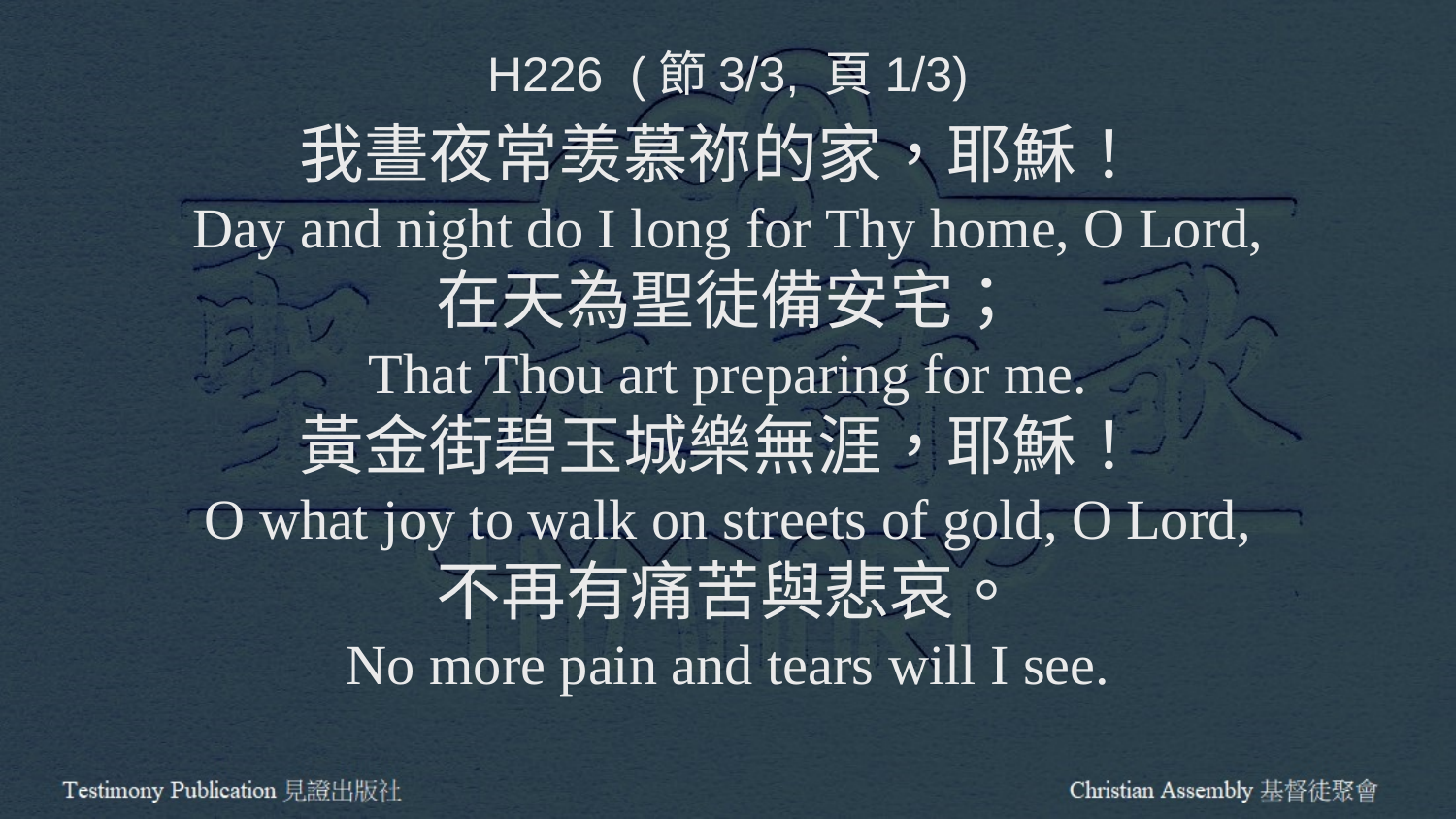

H226  (節3/3, 頁1/3)
我晝夜常羡慕祢的家，耶穌！
Day and night do I long for Thy home, O Lord,
在天為聖徒備安宅；
That Thou art preparing for me.
黃金街碧玉城樂無涯，耶穌！
O what joy to walk on streets of gold, O Lord,
不再有痛苦與悲哀。
No more pain and tears will I see.